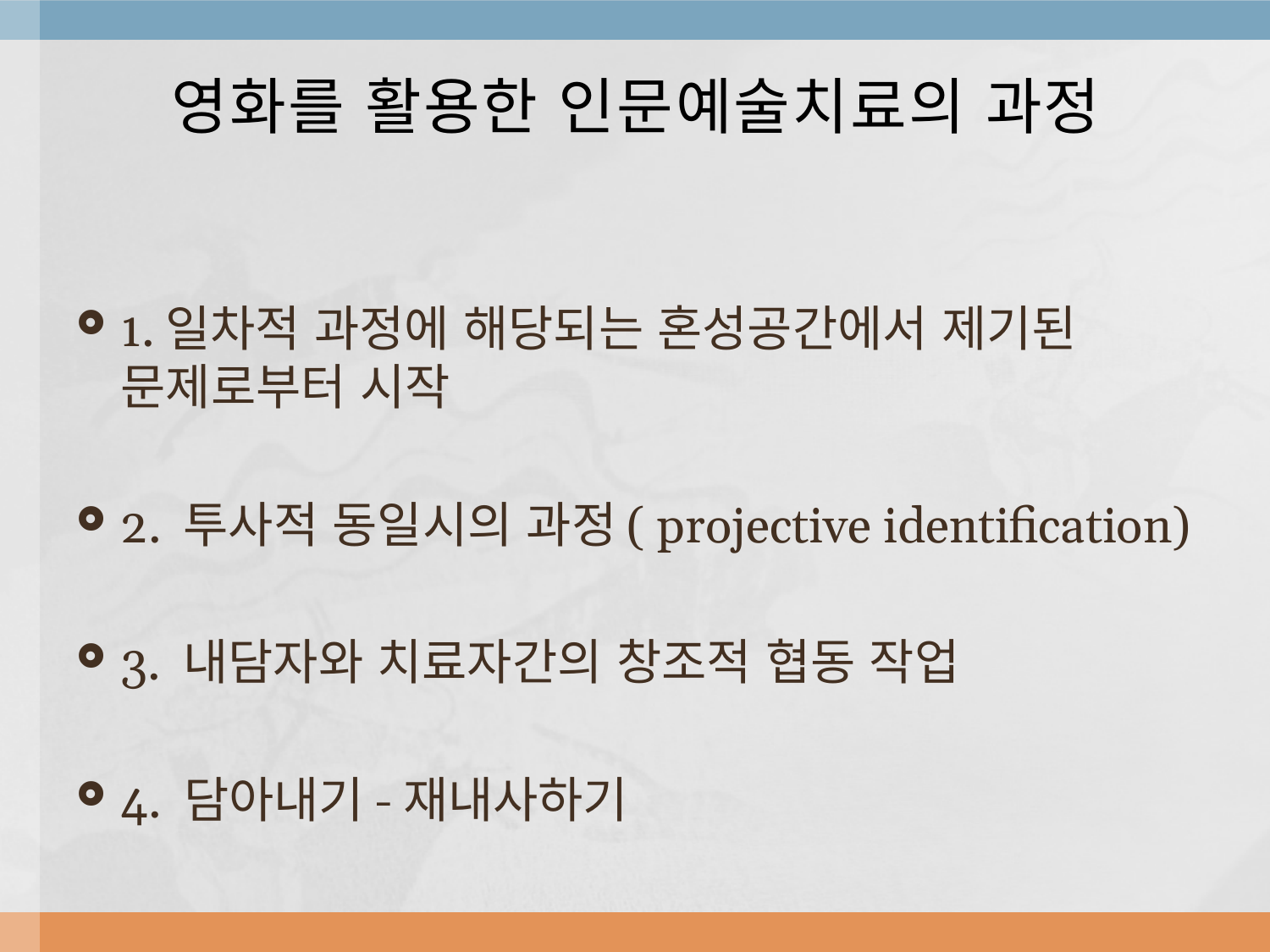

# 영화를 활용한 인문예술치료의 과정

1.일차적 과정에 해당되는 혼성공간에서 제기된 문제로부터 시작

2. 투사적 동일시의 과정( projective identification)

3. 내담자와 치료자간의 창조적 협동 작업

4. 담아내기-재내사하기